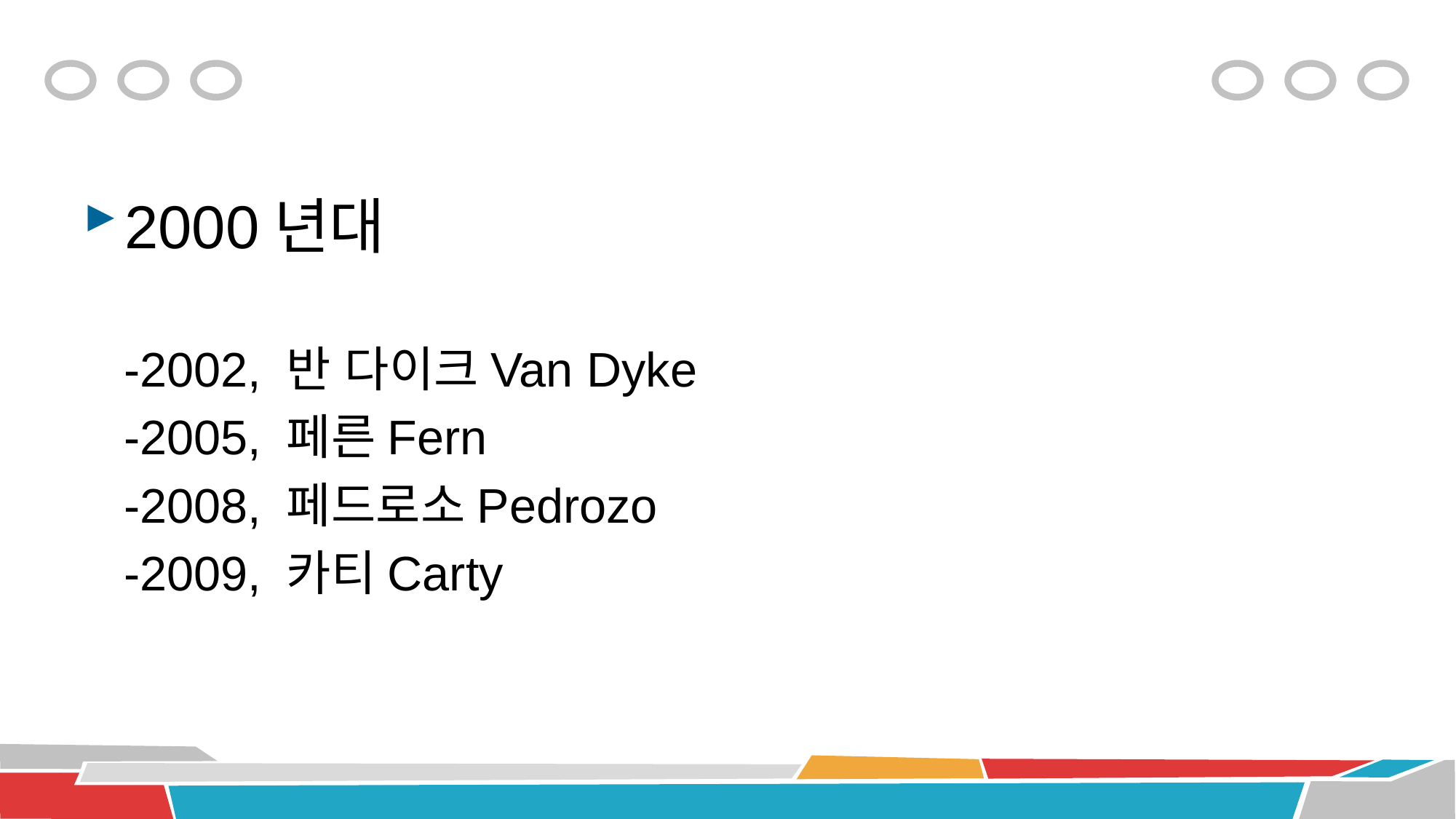

#
2000년대

   -2002, 반 다이크Van Dyke
   -2005, 페른Fern
   -2008, 페드로소Pedrozo
   -2009, 카티Carty